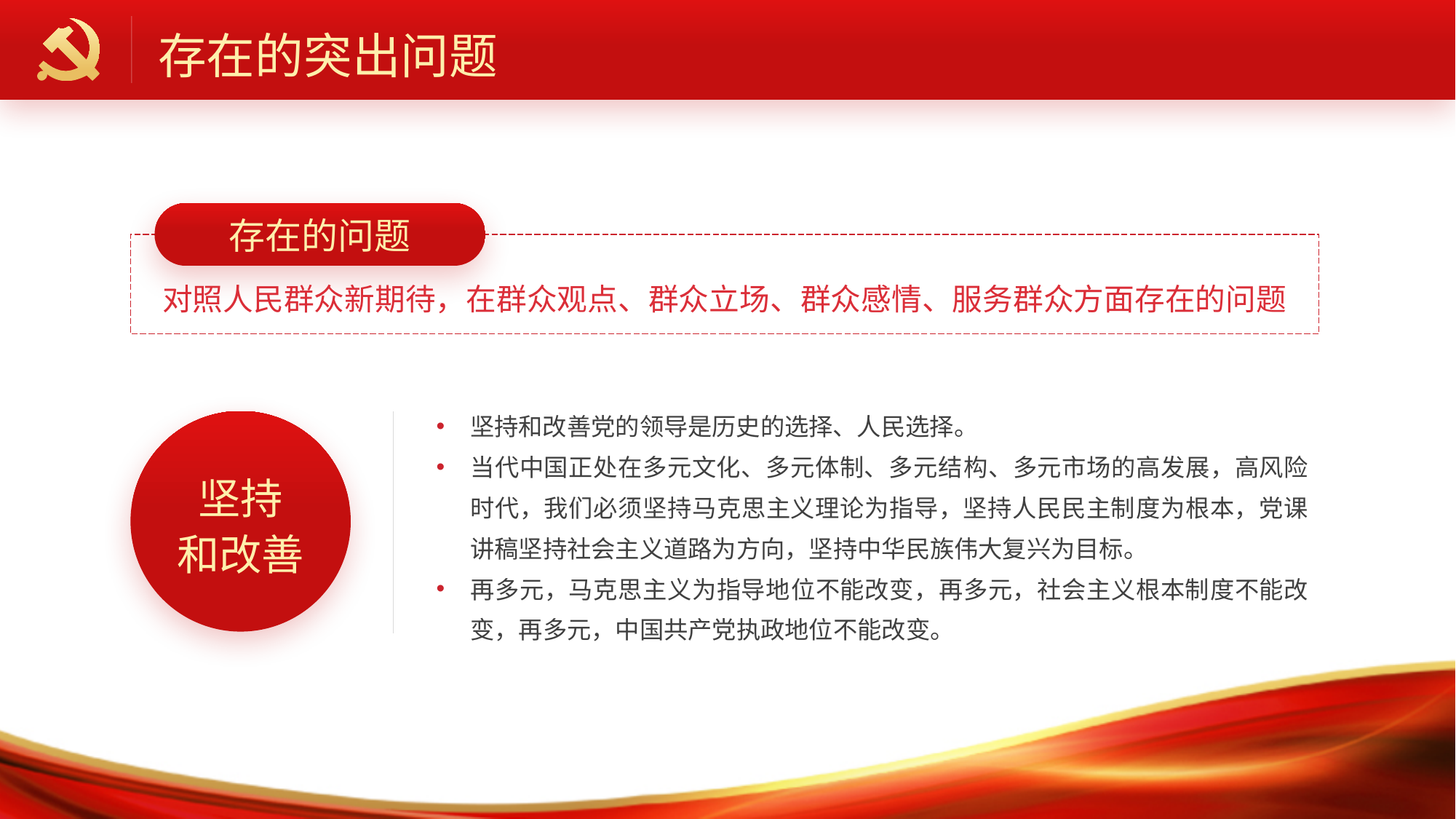

存在的突出问题

存在的问题

对照人民群众新期待，在群众观点、群众立场、群众感情、服务群众方面存在的问题
坚持和改善党的领导是历史的选择、人民选择。
当代中国正处在多元文化、多元体制、多元结构、多元市场的高发展，高风险时代，我们必须坚持马克思主义理论为指导，坚持人民民主制度为根本，党课讲稿坚持社会主义道路为方向，坚持中华民族伟大复兴为目标。
再多元，马克思主义为指导地位不能改变，再多元，社会主义根本制度不能改变，再多元，中国共产党执政地位不能改变。

坚持
和改善